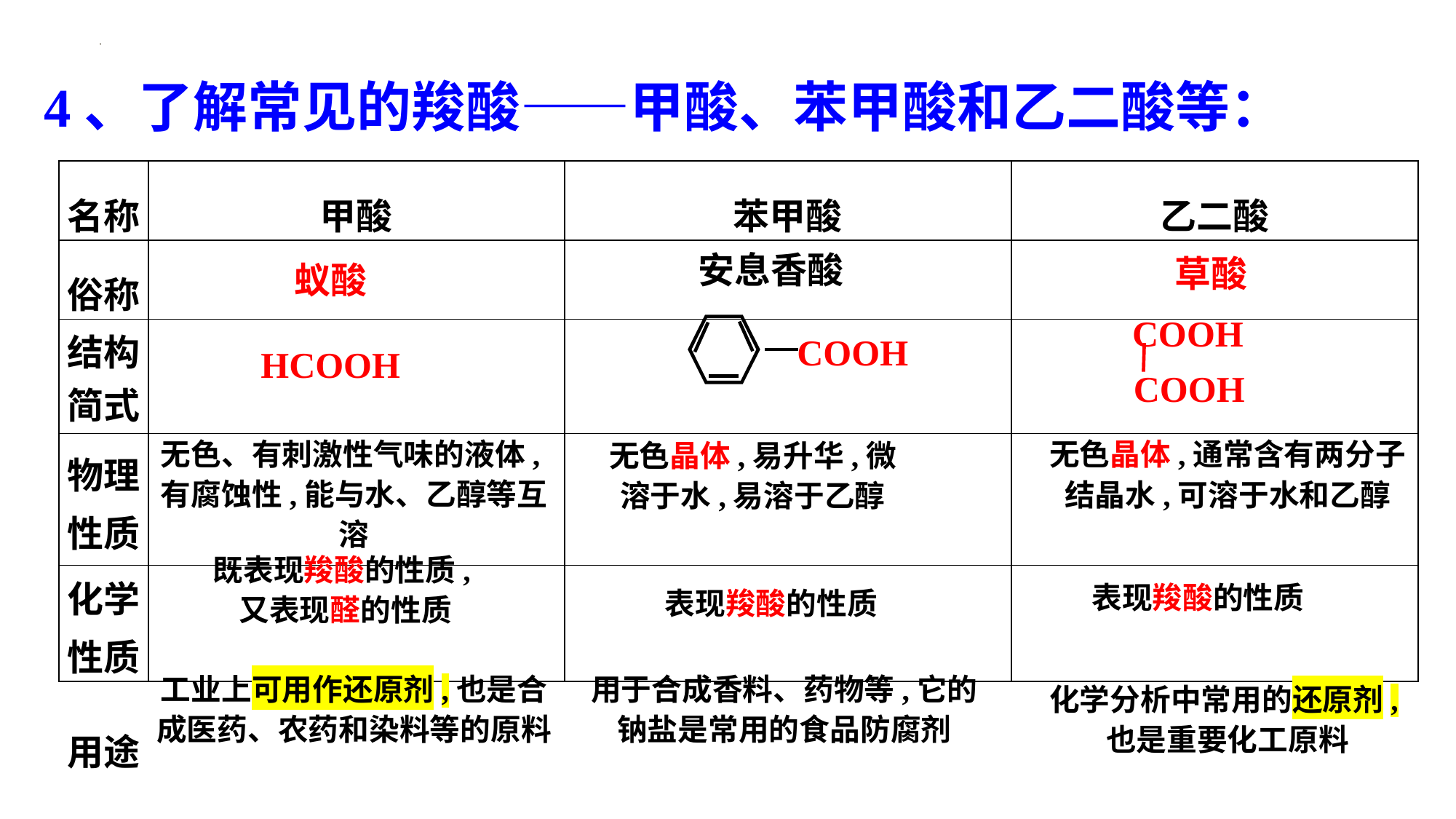

4、了解常见的羧酸——甲酸、苯甲酸和乙二酸等：
| 名称 | 甲酸 | 苯甲酸 | 乙二酸 |
| --- | --- | --- | --- |
| 俗称 |  |  |  |
| 结构 简式 |  |  |  |
| 物理 性质 |  |  |  |
| 化学 性质 |  |  |  |
| 用途 |  |  |  |
安息香酸
草酸
蚁酸
COOH
COOH
HCOOH

COOH
无色、有刺激性气味的液体,有腐蚀性,能与水、乙醇等互溶
无色晶体,通常含有两分子结晶水,可溶于水和乙醇
无色晶体,易升华,微溶于水,易溶于乙醇
既表现羧酸的性质,又表现醛的性质
表现羧酸的性质
表现羧酸的性质
工业上可用作还原剂,也是合成医药、农药和染料等的原料
用于合成香料、药物等,它的钠盐是常用的食品防腐剂
化学分析中常用的还原剂,也是重要化工原料